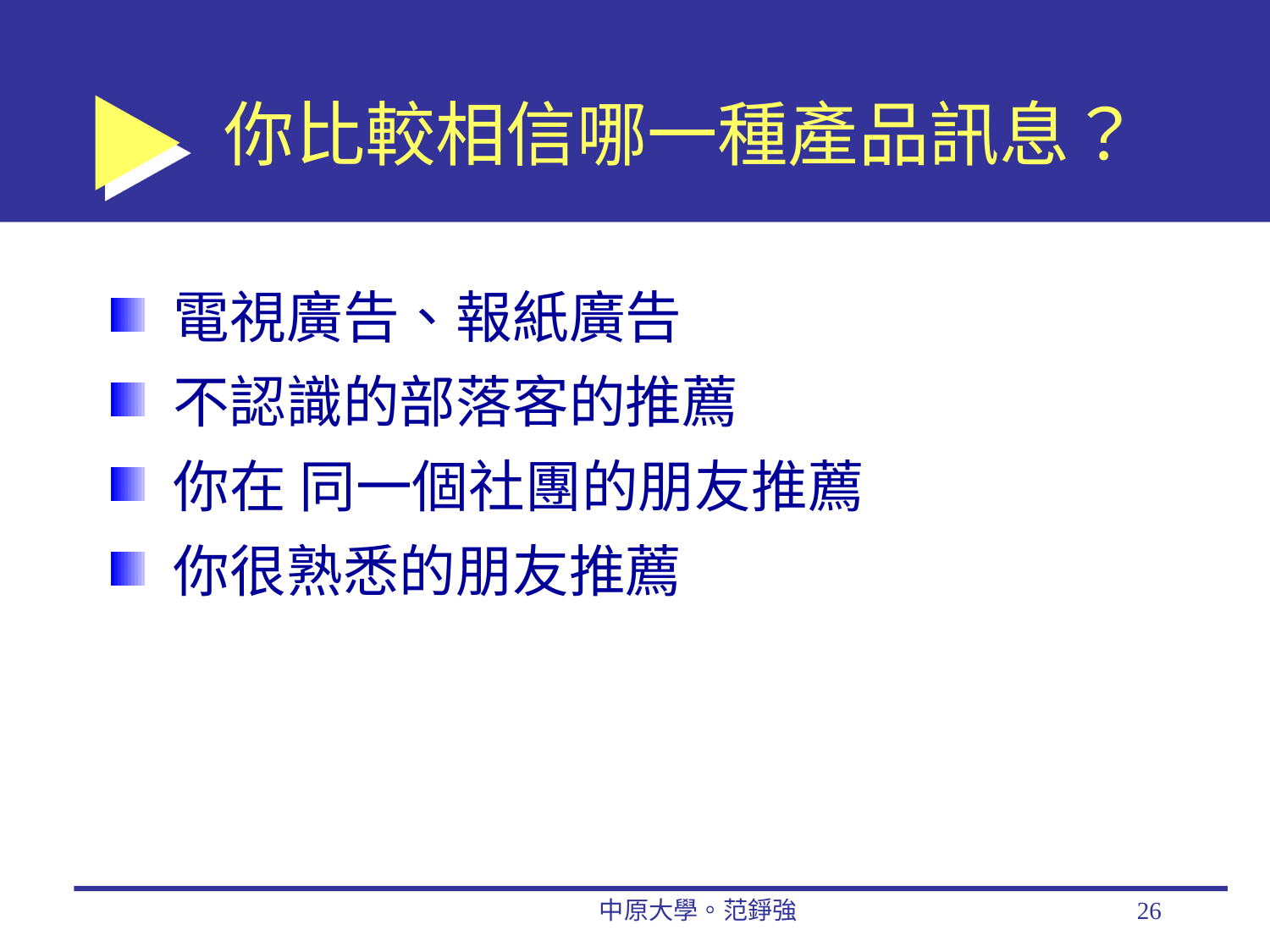

# 你比較相信哪一種產品訊息？
電視廣告、報紙廣告
不認識的部落客的推薦
你在 同一個社團的朋友推薦
你很熟悉的朋友推薦
中原大學。范錚強
26